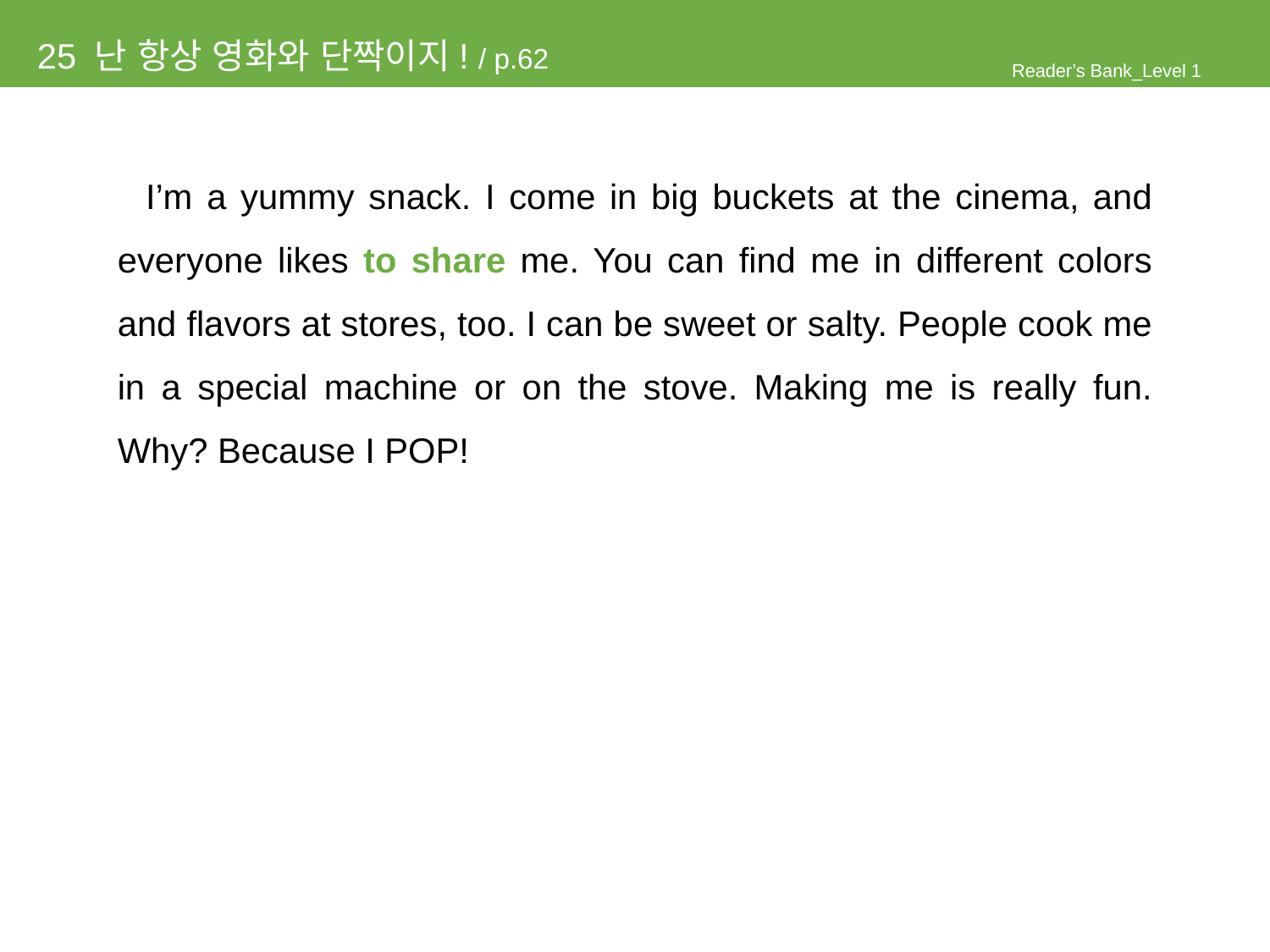

# 25 난 항상 영화와 단짝이지! / p.62
Reader’s Bank_Level 1

  I’m a yummy snack. I come in big buckets at the cinema, and everyone likes to share me. You can find me in different colors and flavors at stores, too. I can be sweet or salty. People cook me in a special machine or on the stove. Making me is really fun. Why? Because I POP!